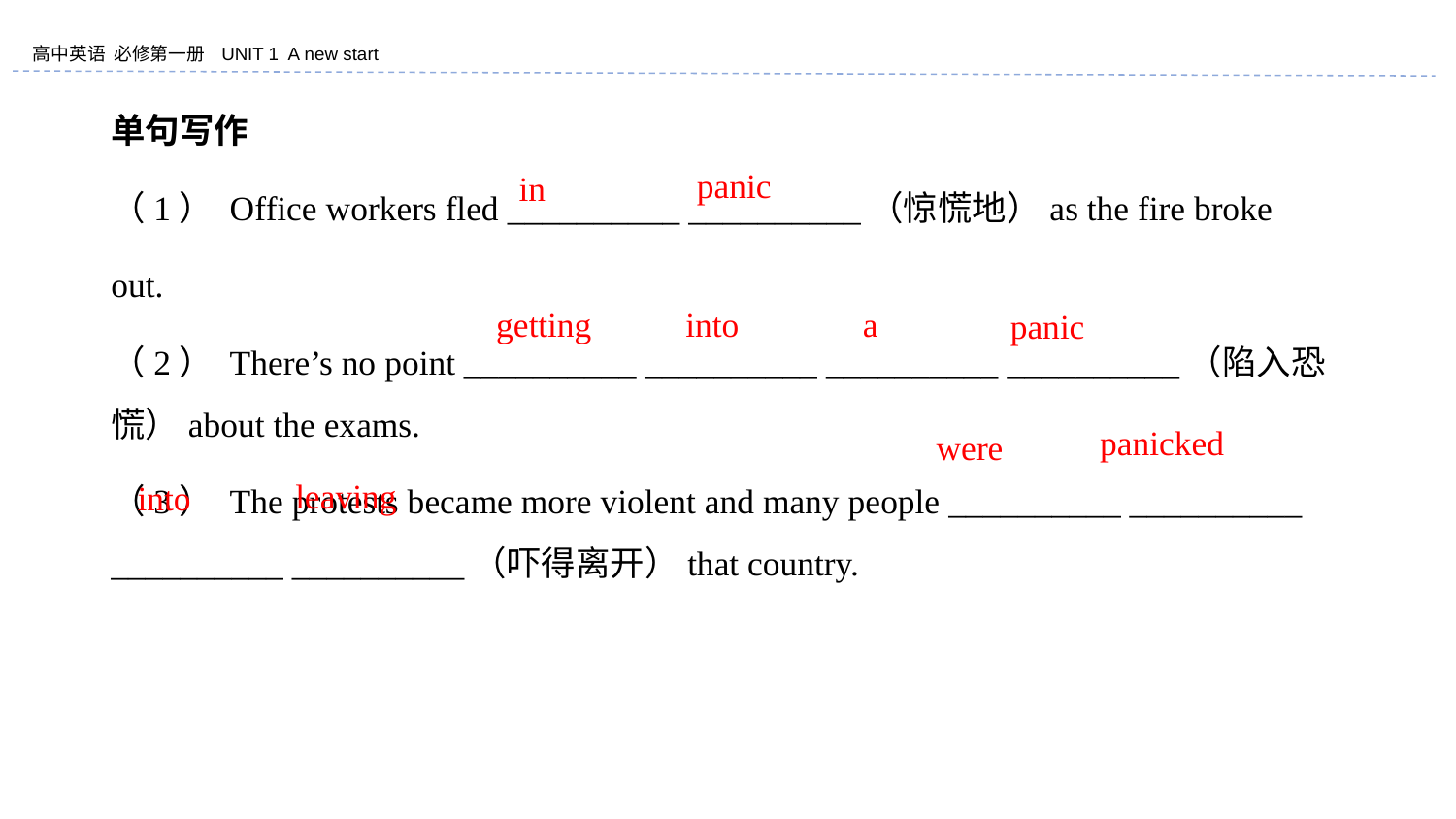

单句写作
（1） Office workers fled __________ __________（惊慌地）as the fire broke
out.
（2） There’s no point __________ __________ __________ __________（陷入恐慌）about the exams.
（3） The protests became more violent and many people __________ __________ __________ __________（吓得离开）that country.

panic
in
getting
into
a
panic
panicked
were
leaving
into